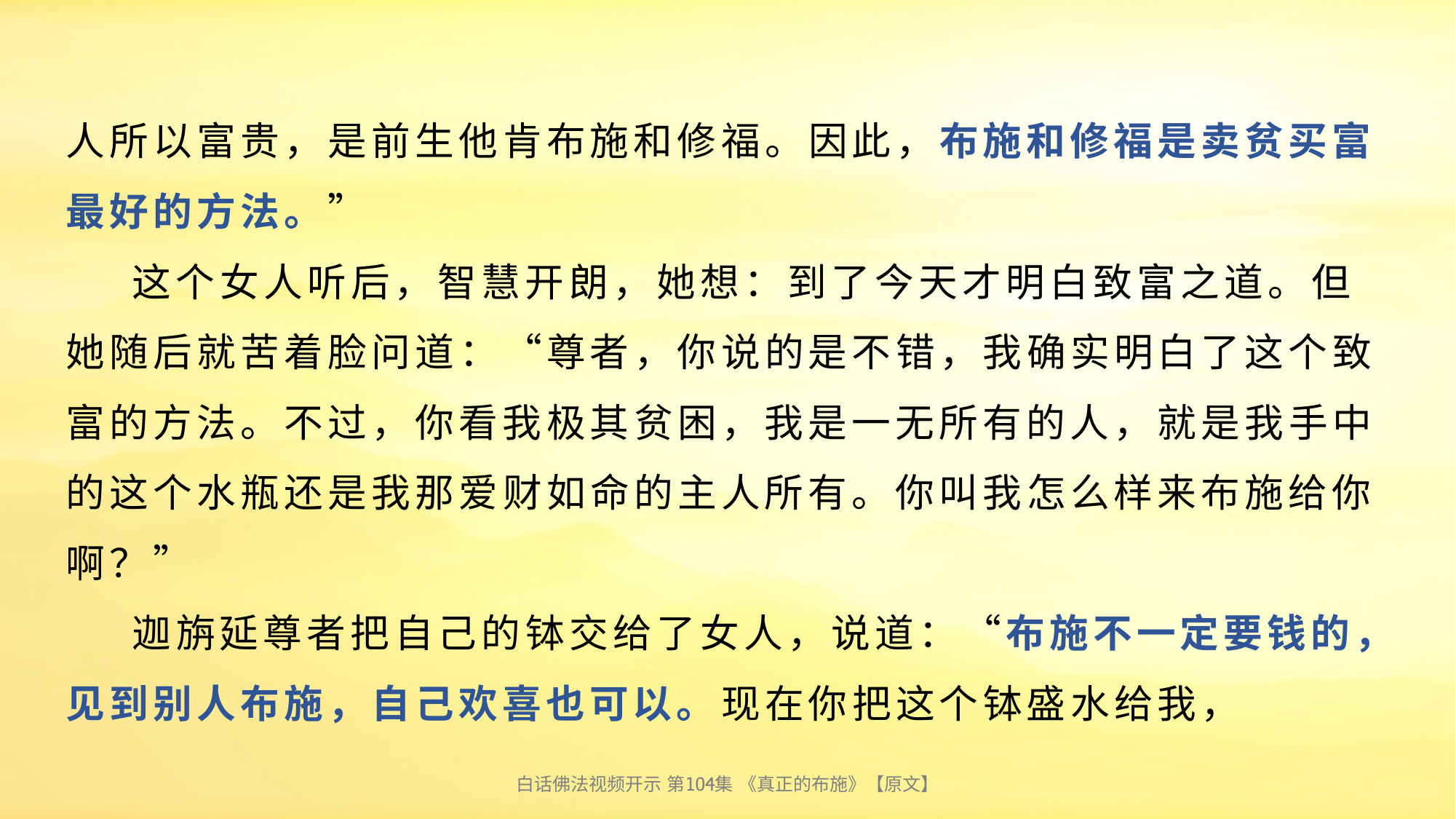

# 人所以富贵，是前生他肯布施和修福。因此，布施和修福是卖贫买富最好的方法。” 这个女人听后，智慧开朗，她想：到了今天才明白致富之道。但她随后就苦着脸问道：“尊者，你说的是不错，我确实明白了这个致富的方法。不过，你看我极其贫困，我是一无所有的人，就是我手中的这个水瓶还是我那爱财如命的主人所有。你叫我怎么样来布施给你啊？” 迦旃延尊者把自己的钵交给了女人，说道：“布施不一定要钱的，见到别人布施，自己欢喜也可以。现在你把这个钵盛水给我，
白话佛法视频开示 第104集 《真正的布施》【原文】